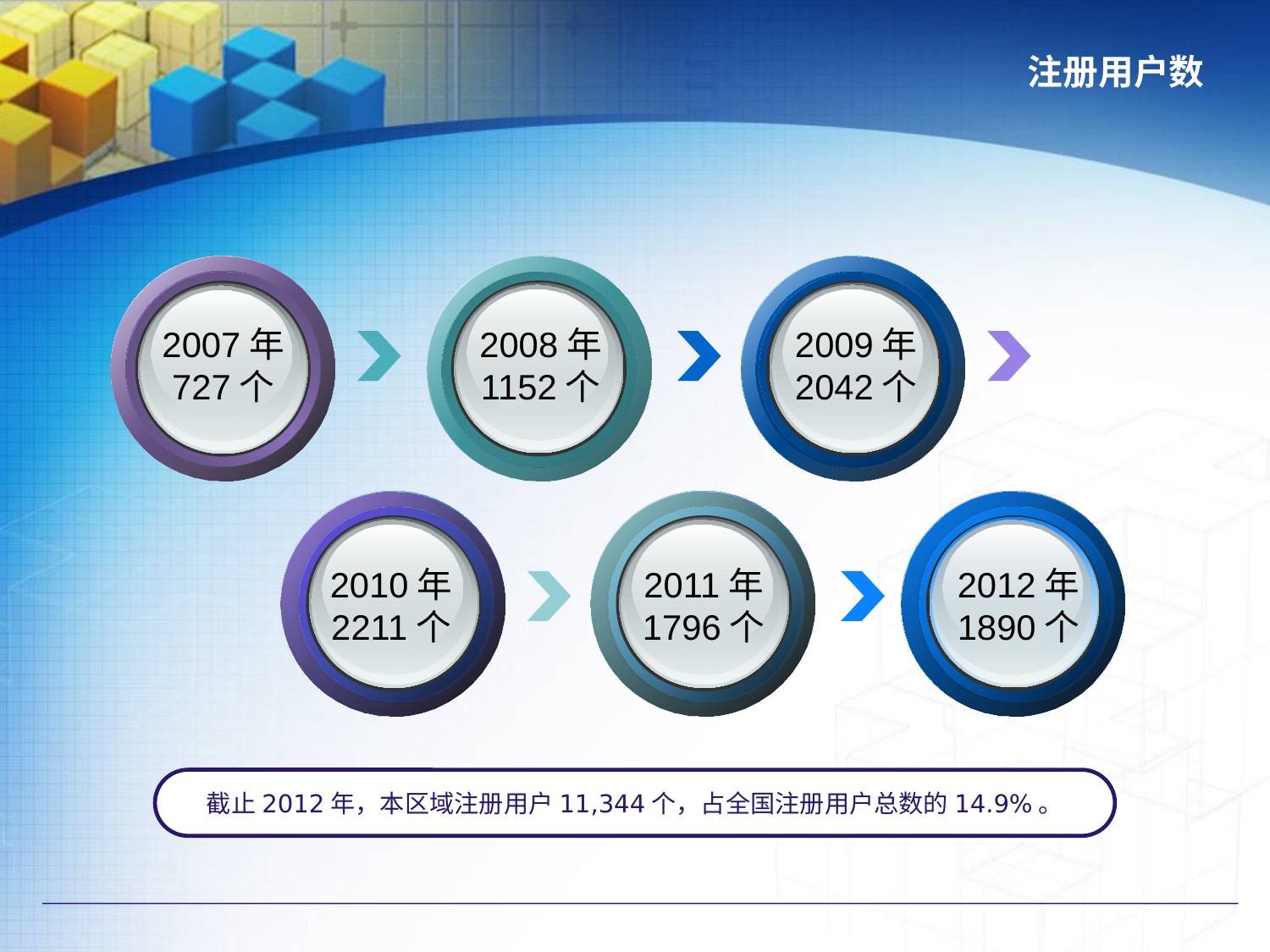

# 注册用户数

2007年
727个

2008年
1152个
2009年
2042个

2010年
2211个
2011年
1796个
2012年
1890个

截止2012年，本区域注册用户11,344个，占全国注册用户总数的14.9%。